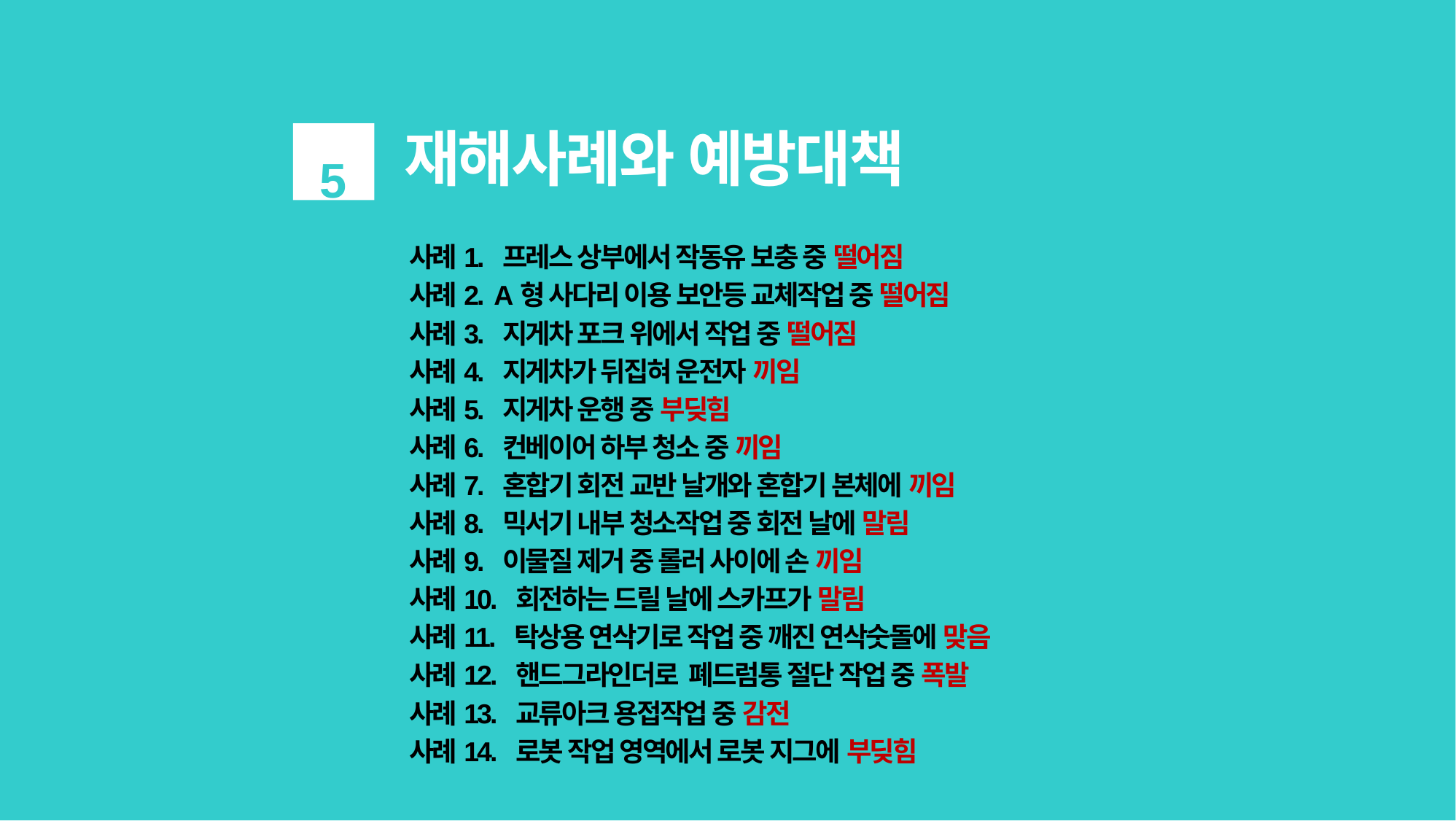

5

재해사례와 예방대책
사례1.  프레스 상부에서 작동유 보충 중 떨어짐
사례2.  A형 사다리 이용 보안등 교체작업 중 떨어짐
사례3.  지게차 포크 위에서 작업 중 떨어짐
사례4.  지게차가 뒤집혀 운전자 끼임
사례5.  지게차 운행 중 부딪힘
사례6.  컨베이어 하부 청소 중 끼임
사례7.  혼합기 회전 교반 날개와 혼합기 본체에 끼임
사례8.  믹서기 내부 청소작업 중 회전 날에 말림
사례9.  이물질 제거 중 롤러 사이에 손 끼임
사례10.  회전하는 드릴 날에 스카프가 말림
사례11.  탁상용 연삭기로 작업 중 깨진 연삭숫돌에 맞음
사례12.  핸드그라인더로  폐드럼통 절단 작업 중 폭발
사례13.  교류아크 용접작업 중 감전
사례14.  로봇 작업 영역에서 로봇 지그에 부딪힘